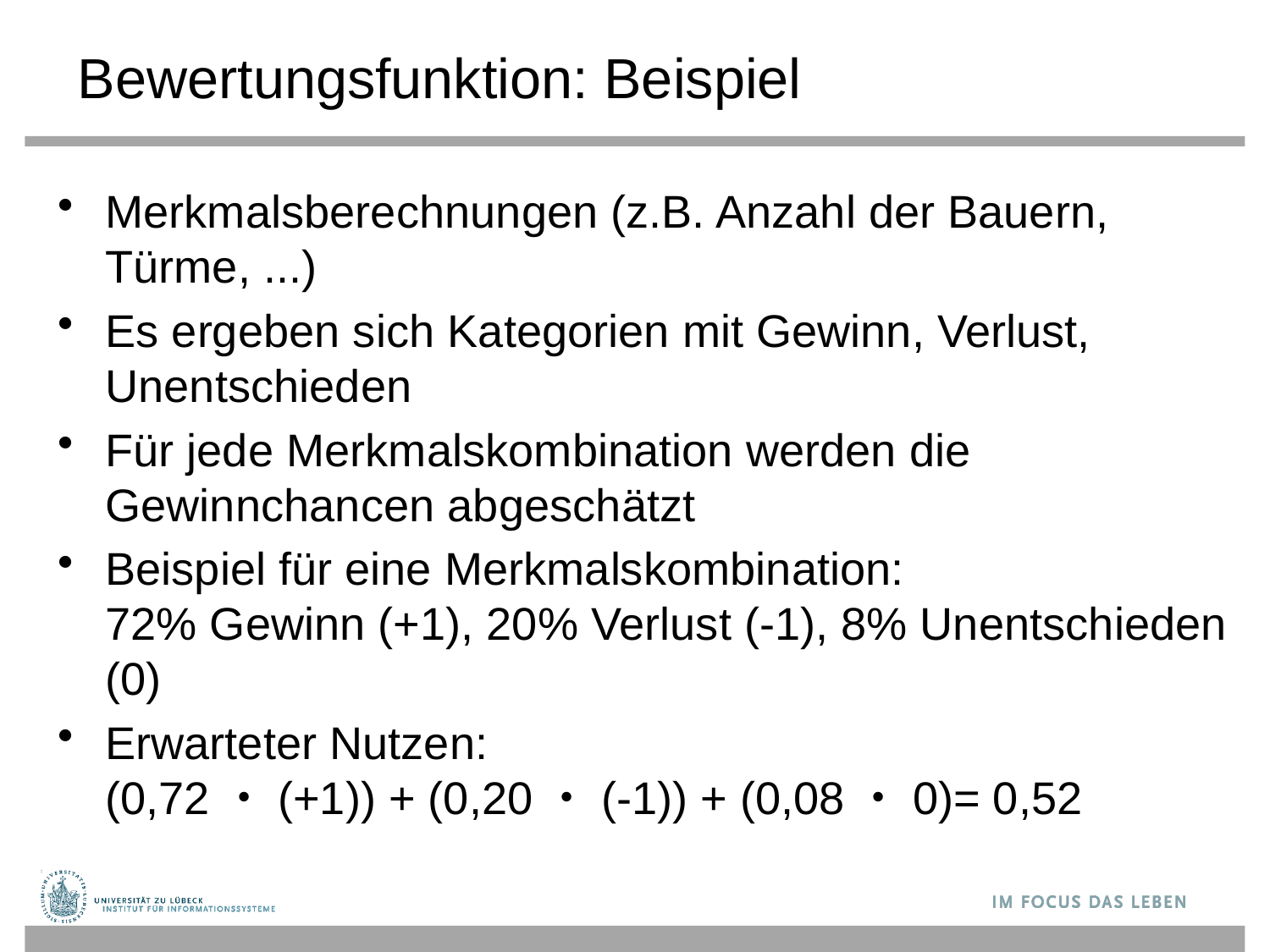

# Bewertungsfunktion: Beispiel
Merkmalsberechnungen (z.B. Anzahl der Bauern, Türme, ...)
Es ergeben sich Kategorien mit Gewinn, Verlust, Unentschieden
Für jede Merkmalskombination werden die Gewinnchancen abgeschätzt
Beispiel für eine Merkmalskombination:
72% Gewinn (+1), 20% Verlust (-1), 8% Unentschieden (0)
Erwarteter Nutzen:
(0,72・(+1)) + (0,20・(-1)) + (0,08・0)= 0,52